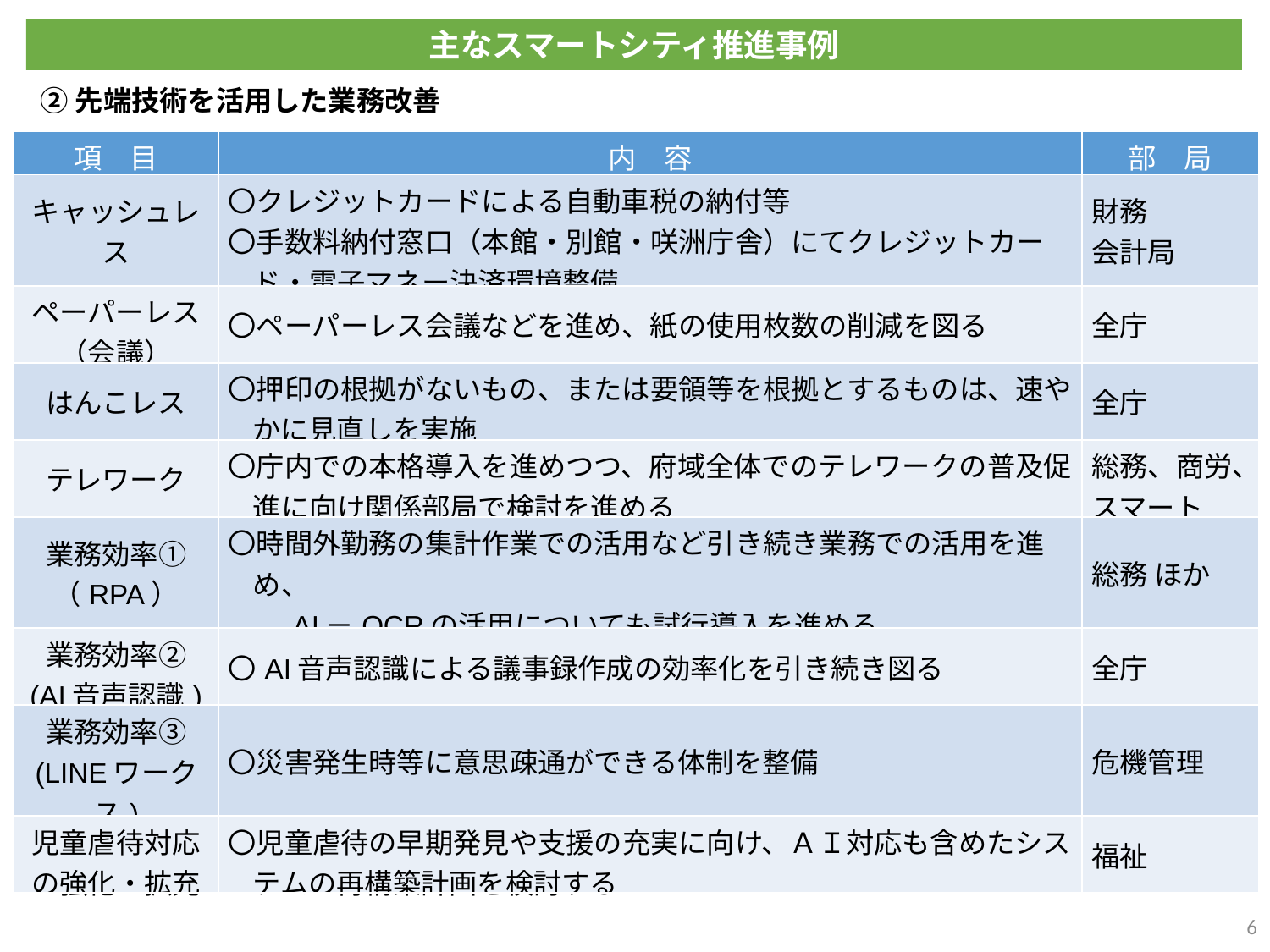

主なスマートシティ推進事例
②先端技術を活用した業務改善
| 項　目 | 内　容 | 部　局 |
| --- | --- | --- |
| キャッシュレス | 〇クレジットカードによる自動車税の納付等 〇手数料納付窓口（本館・別館・咲洲庁舎）にてクレジットカード・電子マネー決済環境整備 | 財務 会計局 |
| ペーパーレス （会議） | 〇ペーパーレス会議などを進め、紙の使用枚数の削減を図る | 全庁 |
| はんこレス | 〇押印の根拠がないもの、または要領等を根拠とするものは、速やかに見直しを実施 | 全庁 |
| テレワーク | 〇庁内での本格導入を進めつつ、府域全体でのテレワークの普及促進に向け関係部局で検討を進める | 総務、商労、 スマート |
| 業務効率① （RPA） | 〇時間外勤務の集計作業での活用など引き続き業務での活用を進め、 　　AI－OCRの活用についても試行導入を進める | 総務 ほか |
| 業務効率② (AI音声認識) | 〇AI音声認識による議事録作成の効率化を引き続き図る | 全庁 |
| 業務効率③ (LINEワークス) | 〇災害発生時等に意思疎通ができる体制を整備 | 危機管理 |
| 児童虐待対応の強化・拡充 | 〇児童虐待の早期発見や支援の充実に向け、ＡＩ対応も含めたシステムの再構築計画を検討する | 福祉 |
6